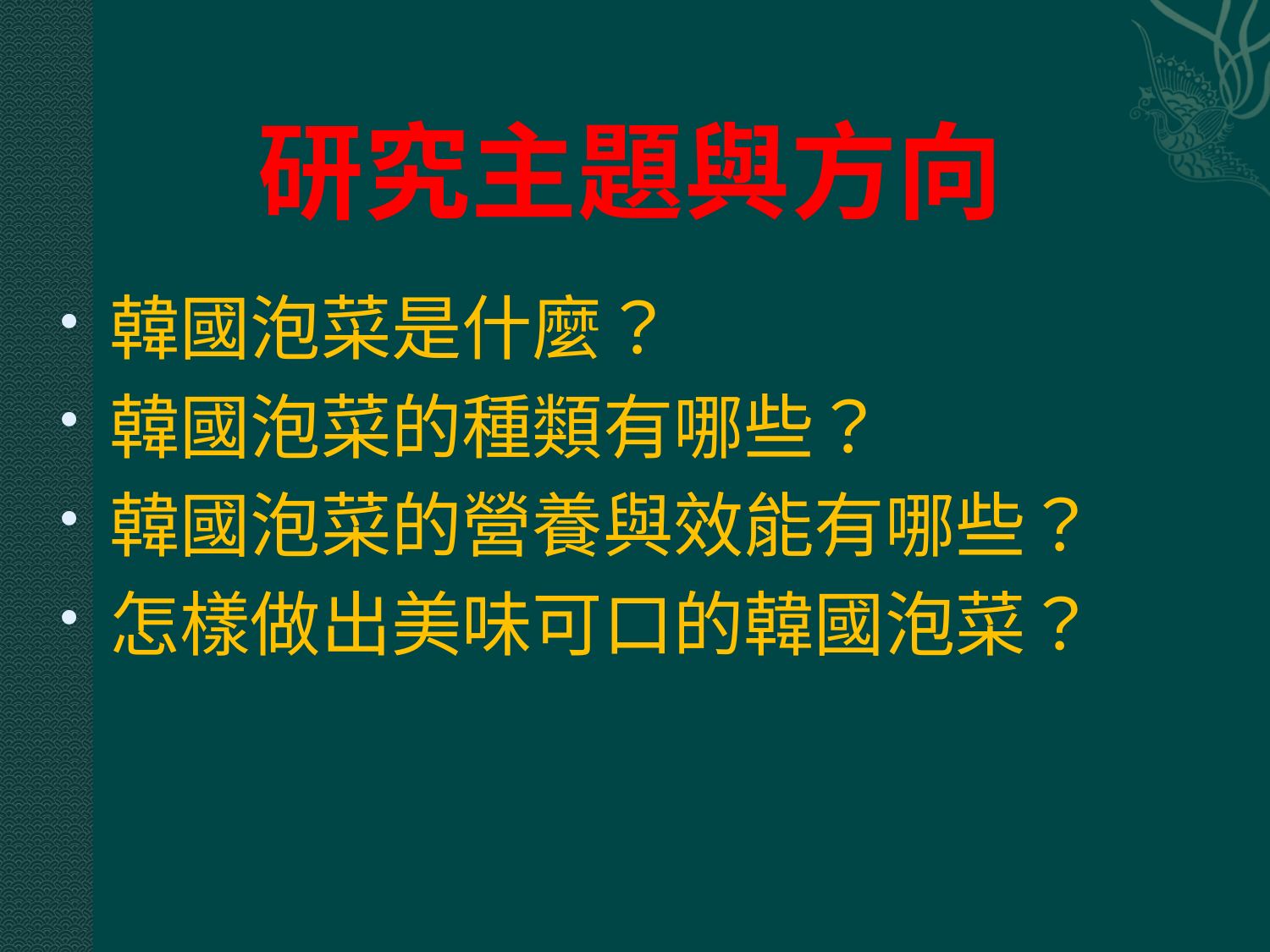

# 研究主題與方向
韓國泡菜是什麼？
韓國泡菜的種類有哪些？
韓國泡菜的營養與效能有哪些？
怎樣做出美味可口的韓國泡菜？